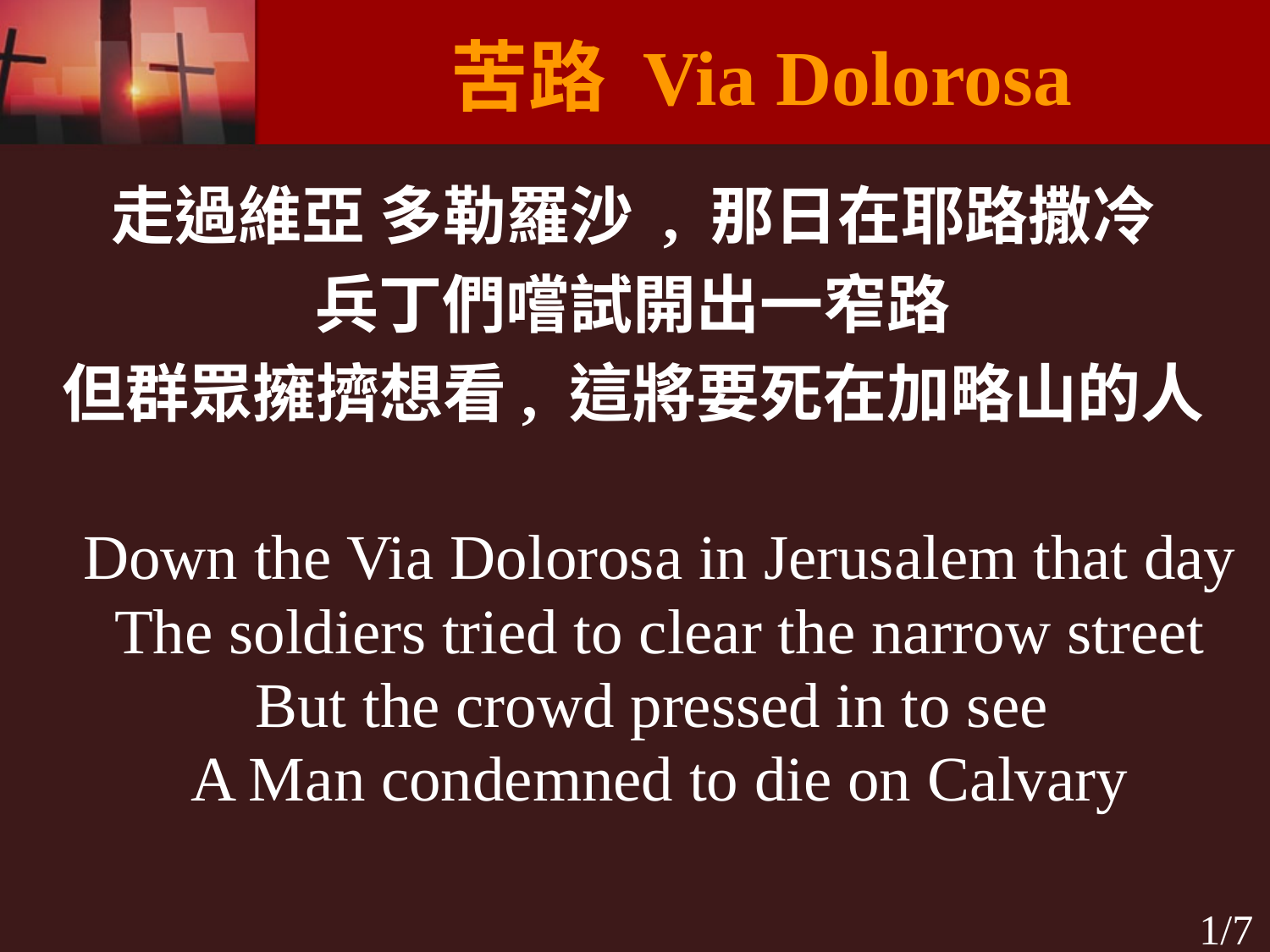

# 苦路 Via Dolorosa
走過維亞 多勒羅沙 , 那日在耶路撒冷
兵丁們嚐試開出一窄路
但群眾擁擠想看, 這將要死在加略山的人

Down the Via Dolorosa in Jerusalem that day
The soldiers tried to clear the narrow street
But the crowd pressed in to see
A Man condemned to die on Calvary

1/7